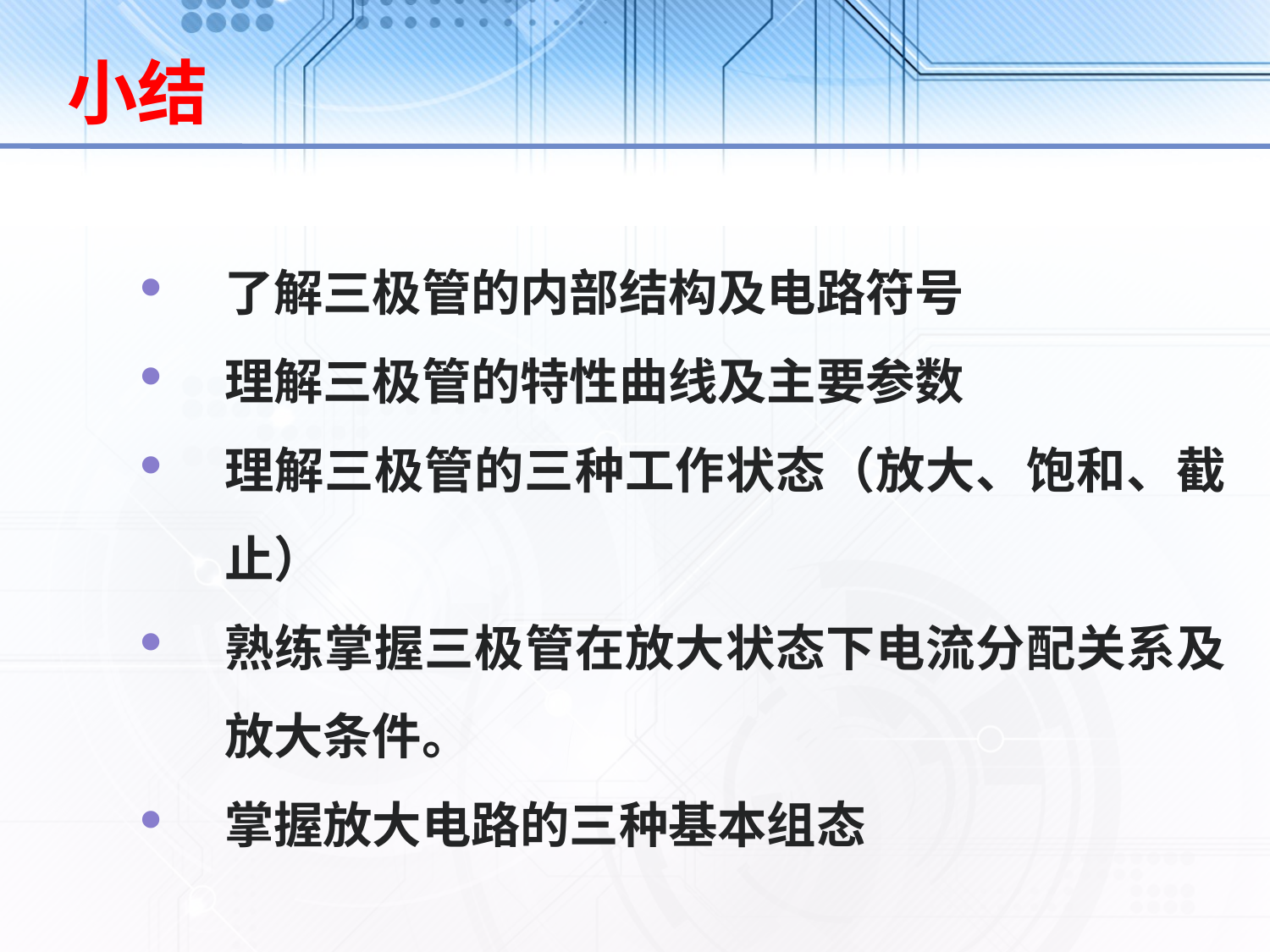

小结

了解三极管的内部结构及电路符号
理解三极管的特性曲线及主要参数
理解三极管的三种工作状态（放大、饱和、截止）
熟练掌握三极管在放大状态下电流分配关系及放大条件。
掌握放大电路的三种基本组态